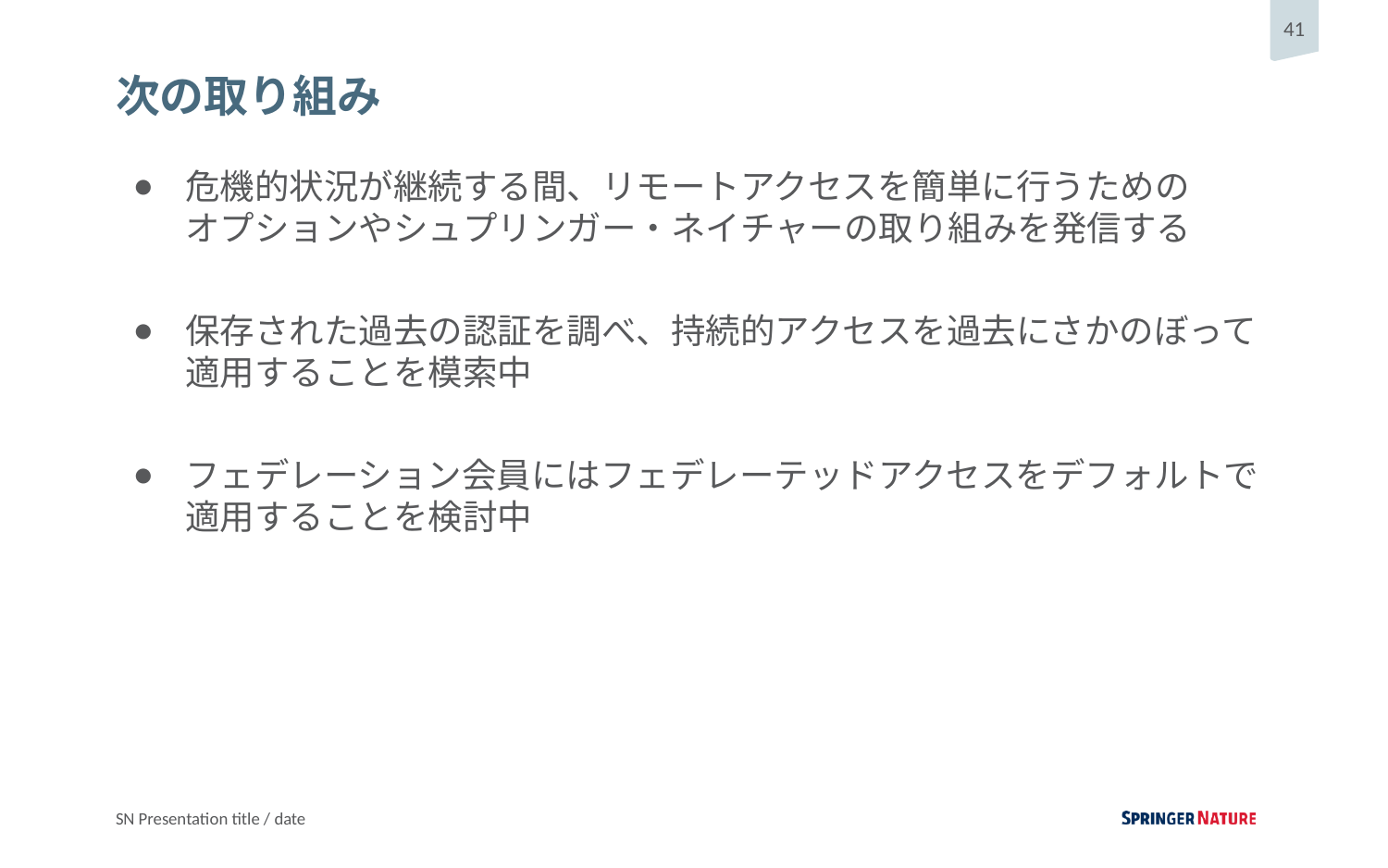

# 次の取り組み
危機的状況が継続する間、リモートアクセスを簡単に行うための
オプションやシュプリンガー・ネイチャーの取り組みを発信する

保存された過去の認証を調べ、持続的アクセスを過去にさかのぼって適用することを模索中

フェデレーション会員にはフェデレーテッドアクセスをデフォルトで適用することを検討中